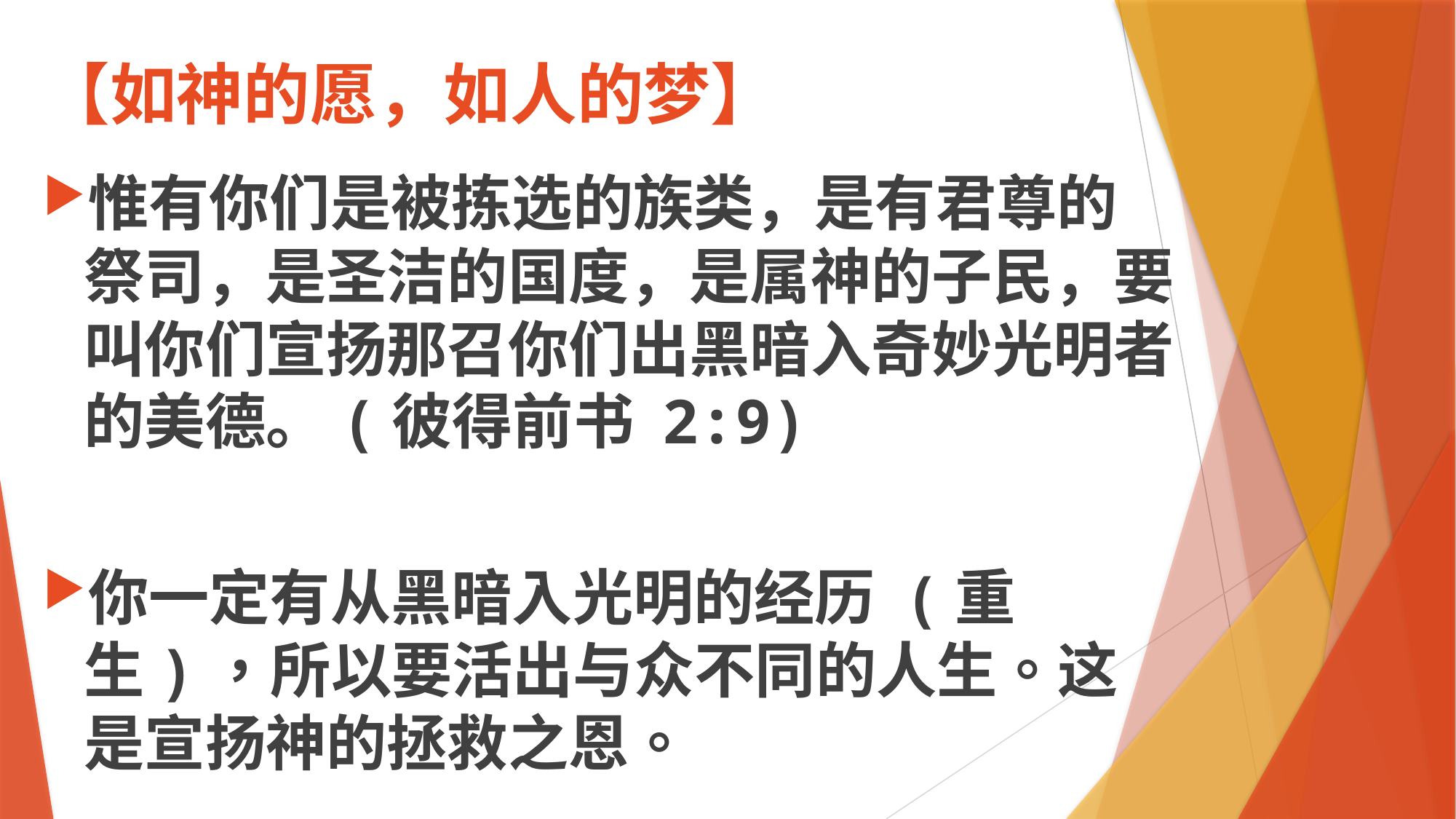

# 【如神的愿，如人的梦】
惟有你们是被拣选的族类，是有君尊的祭司，是圣洁的国度，是属神的子民，要叫你们宣扬那召你们出黑暗入奇妙光明者的美德。(彼得前书 2:9)

你一定有从黑暗入光明的经历 (重生)，所以要活出与众不同的人生。这是宣扬神的拯救之恩。